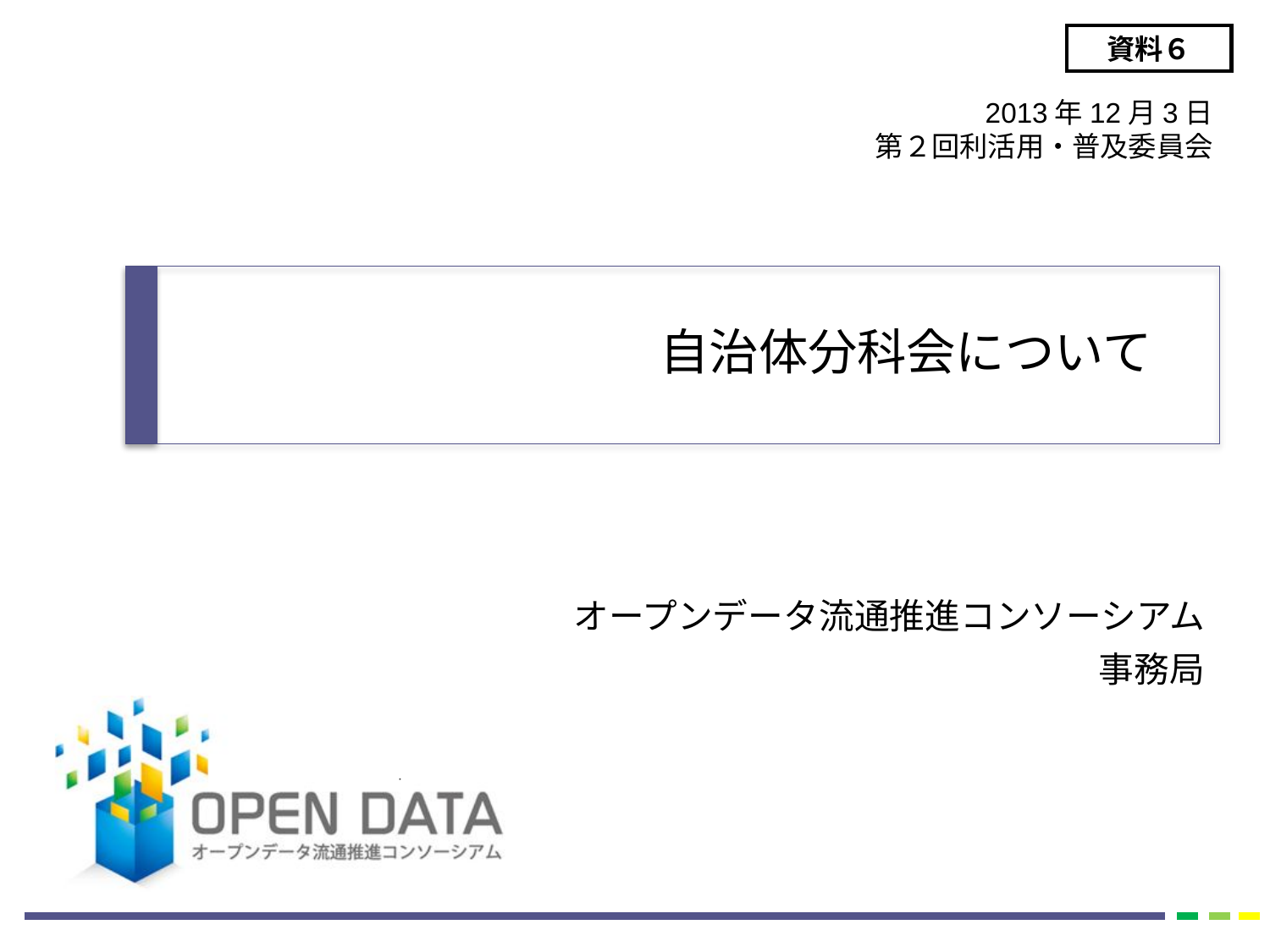

資料６
2013年12月3日
第２回利活用・普及委員会
自治体分科会について

オープンデータ流通推進コンソーシアム
事務局